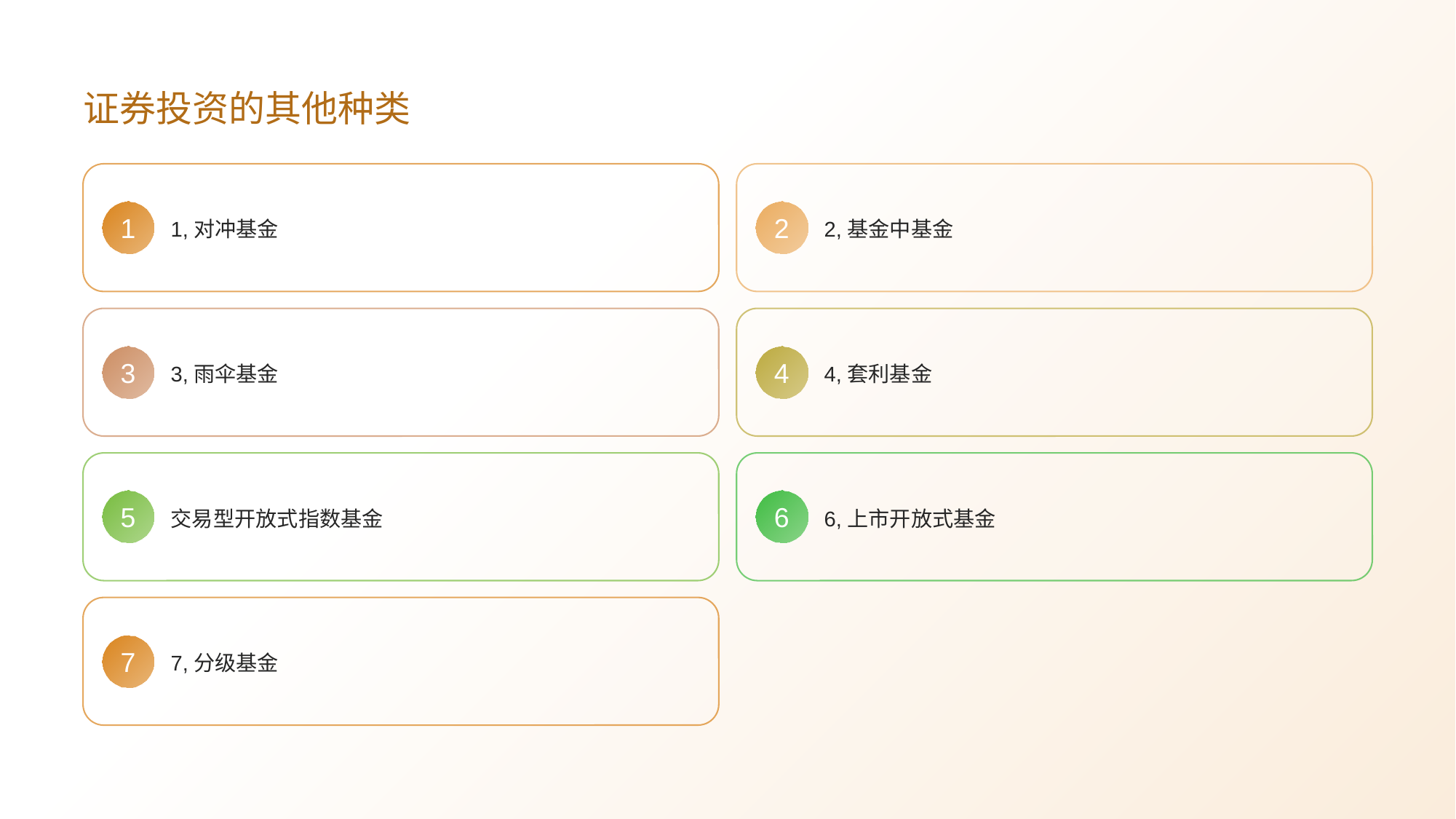

# 证券投资的其他种类
1,对冲基金
2,基金中基金
1
2
3,雨伞基金
4,套利基金
3
4
交易型开放式指数基金
6,上市开放式基金
5
6
7,分级基金
7